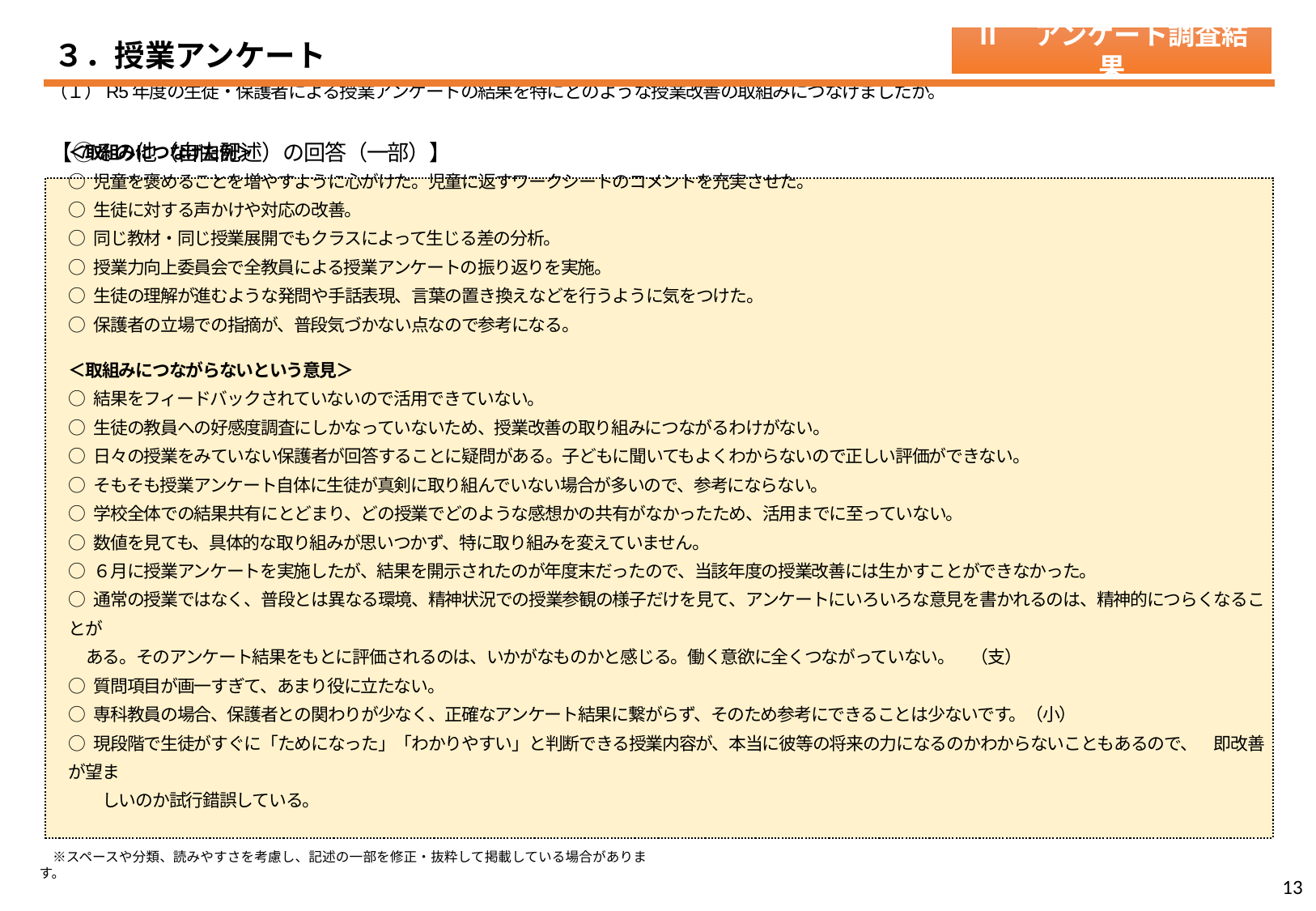

３．授業アンケート
Ⅱ　アンケート調査結果
（１）R5年度の生徒・保護者による授業アンケートの結果を特にどのような授業改善の取組みにつなげましたか。

＜取組みにつなげた例＞
○ 児童を褒めることを増やすように心がけた。児童に返すワークシートのコメントを充実させた。
○ 生徒に対する声かけや対応の改善。
○ 同じ教材・同じ授業展開でもクラスによって生じる差の分析。
○ 授業力向上委員会で全教員による授業アンケートの振り返りを実施。
○ 生徒の理解が進むような発問や手話表現、言葉の置き換えなどを行うように気をつけた。
○ 保護者の立場での指摘が、普段気づかない点なので参考になる。

＜取組みにつながらないという意見＞
○ 結果をフィードバックされていないので活用できていない。
○ 生徒の教員への好感度調査にしかなっていないため、授業改善の取り組みにつながるわけがない。
○ 日々の授業をみていない保護者が回答することに疑問がある。子どもに聞いてもよくわからないので正しい評価ができない。
○ そもそも授業アンケート自体に生徒が真剣に取り組んでいない場合が多いので、参考にならない。
○ 学校全体での結果共有にとどまり、どの授業でどのような感想かの共有がなかったため、活用までに至っていない。
○ 数値を見ても、具体的な取り組みが思いつかず、特に取り組みを変えていません。
○ ６月に授業アンケートを実施したが、結果を開示されたのが年度末だったので、当該年度の授業改善には生かすことができなかった。
○ 通常の授業ではなく、普段とは異なる環境、精神状況での授業参観の様子だけを見て、アンケートにいろいろな意見を書かれるのは、精神的につらくなることが
    ある。そのアンケート結果をもとに評価されるのは、いかがなものかと感じる。働く意欲に全くつながっていない。　（支）
○ 質問項目が画一すぎて、あまり役に立たない。
○ 専科教員の場合、保護者との関わりが少なく、正確なアンケート結果に繋がらず、そのため参考にできることは少ないです。（小）
○ 現段階で生徒がすぐに「ためになった」「わかりやすい」と判断できる授業内容が、本当に彼等の将来の力になるのかわからないこともあるので、　即改善が望ま
　　しいのか試行錯誤している。
【⑦その他（自由記述）の回答（一部）】

　※スペースや分類、読みやすさを考慮し、記述の一部を修正・抜粋して掲載している場合があります。
13